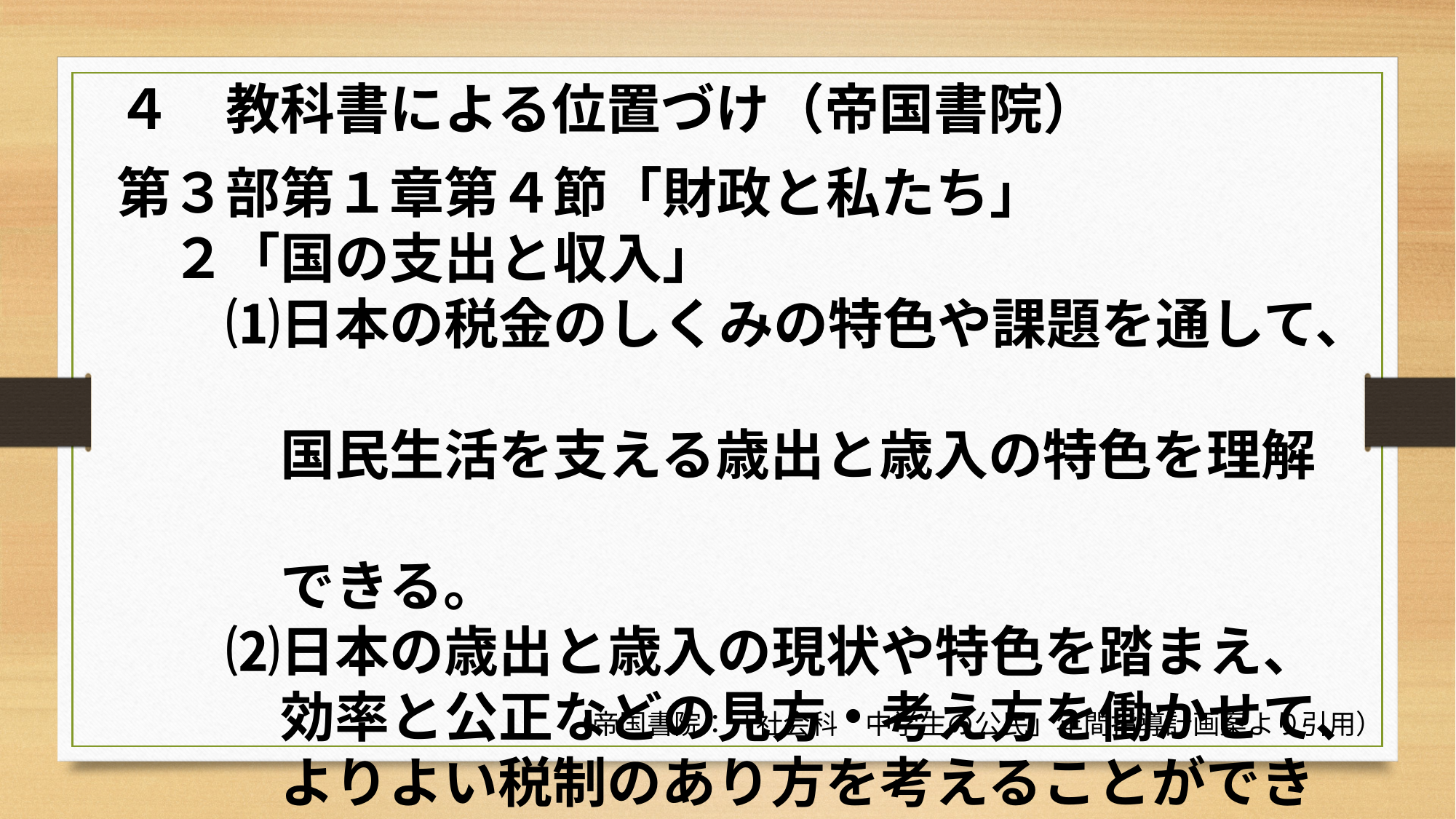

４　教科書による位置づけ（帝国書院）

第３部第１章第４節「財政と私たち」
　２「国の支出と収入」
　　⑴日本の税金のしくみの特色や課題を通して、
　　　国民生活を支える歳出と歳入の特色を理解
　　　できる。
　　⑵日本の歳出と歳入の現状や特色を踏まえ、
　　　効率と公正などの見方・考え方を働かせて、
　　　よりよい税制のあり方を考えることができ
　　　る。

（帝国書院：「社会科　中学生の公民」年間指導計画案より引用）